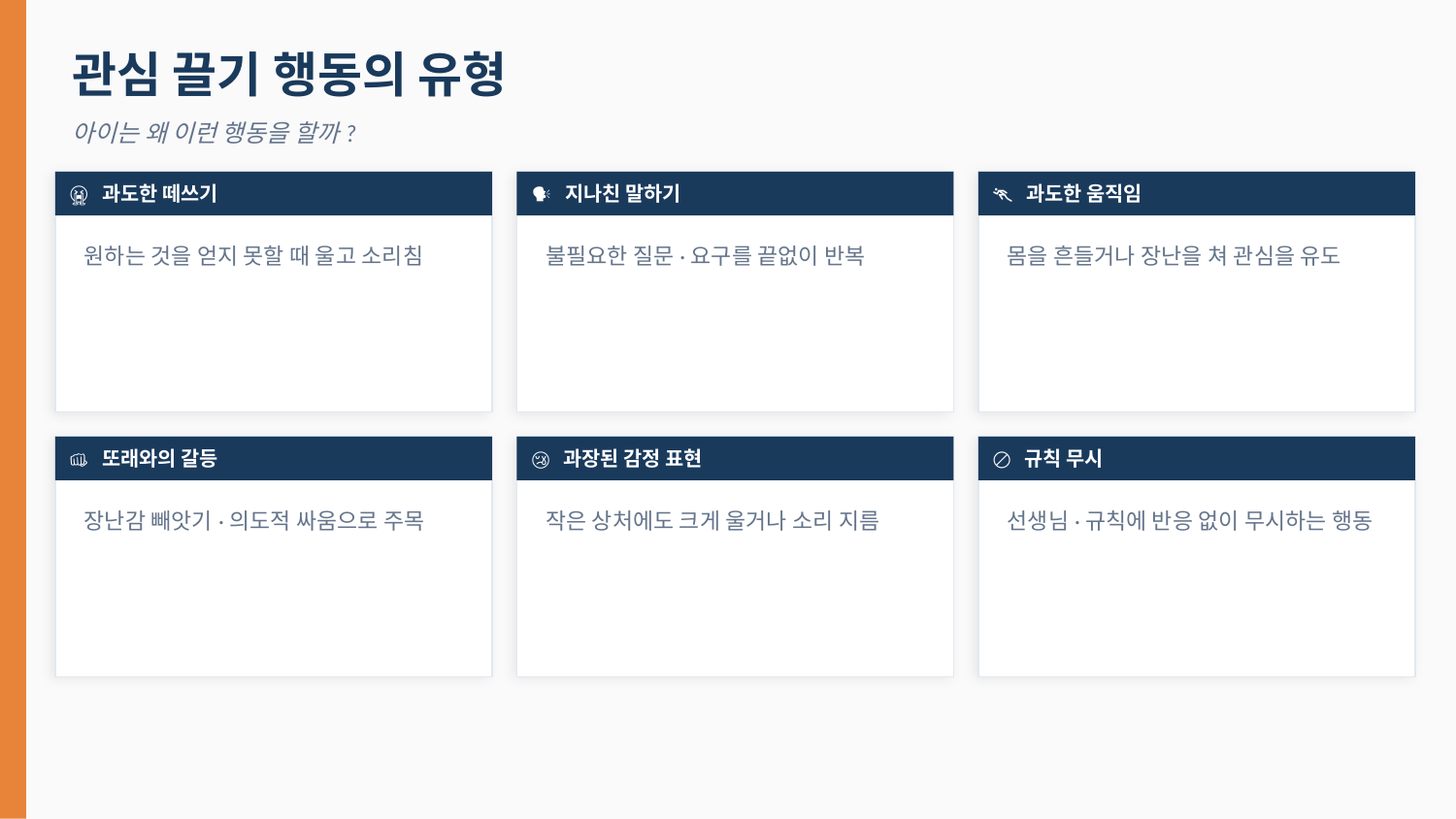

관심 끌기 행동의 유형
아이는 왜 이런 행동을 할까?

😭  과도한 떼쓰기

🗣️  지나친 말하기

🏃  과도한 움직임
원하는 것을 얻지 못할 때 울고 소리침
불필요한 질문·요구를 끝없이 반복
몸을 흔들거나 장난을 쳐 관심을 유도

👊  또래와의 갈등

😢  과장된 감정 표현

🚫  규칙 무시
장난감 빼앗기·의도적 싸움으로 주목
작은 상처에도 크게 울거나 소리 지름
선생님·규칙에 반응 없이 무시하는 행동